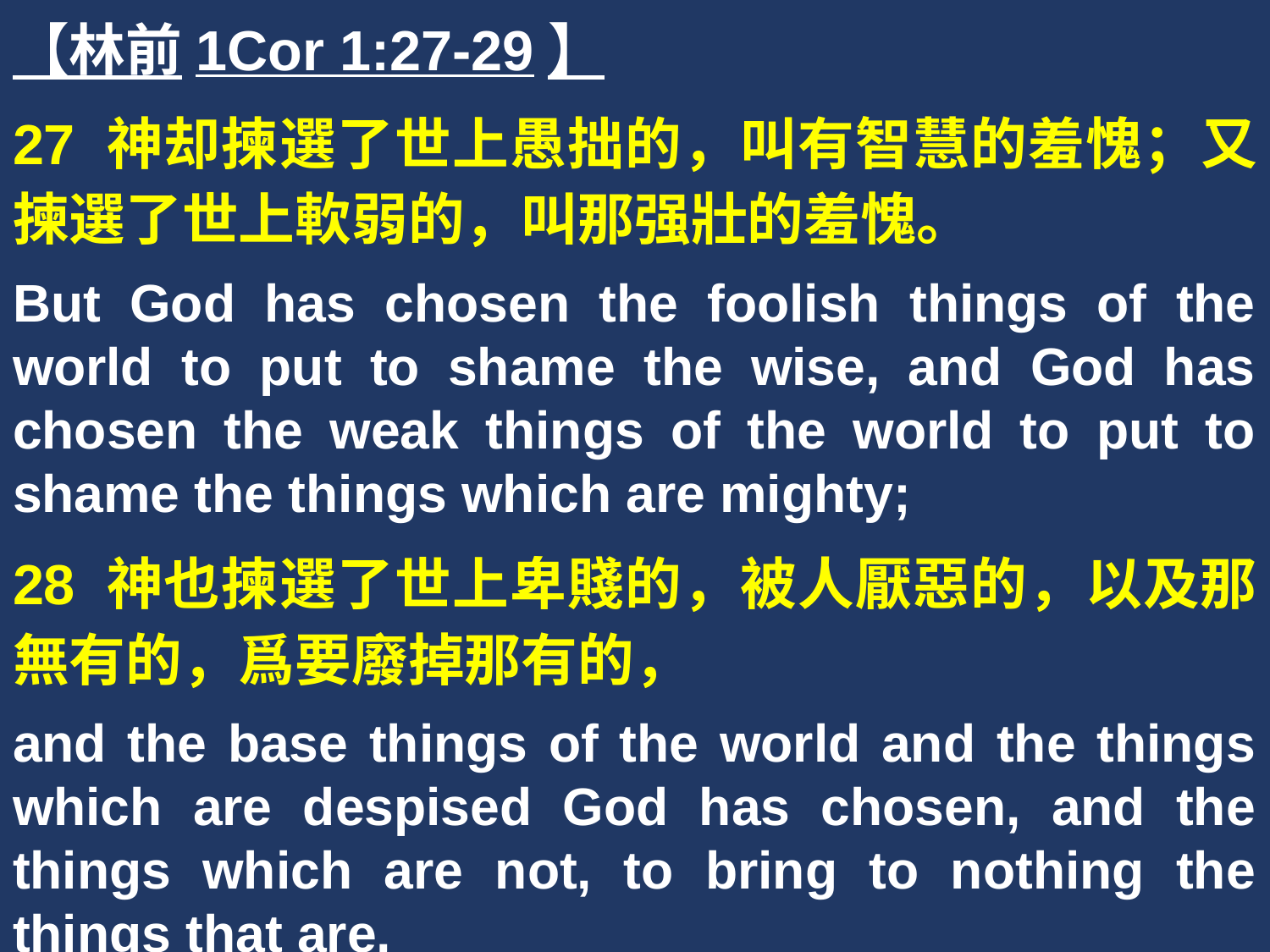

【林前1Cor 1:27-29】
27 神却揀選了世上愚拙的，叫有智慧的羞愧；又揀選了世上軟弱的，叫那强壯的羞愧。
But God has chosen the foolish things of the world to put to shame the wise, and God has chosen the weak things of the world to put to shame the things which are mighty;
28 神也揀選了世上卑賤的，被人厭惡的，以及那無有的，爲要廢掉那有的，
and the base things of the world and the things which are despised God has chosen, and the things which are not, to bring to nothing the things that are,